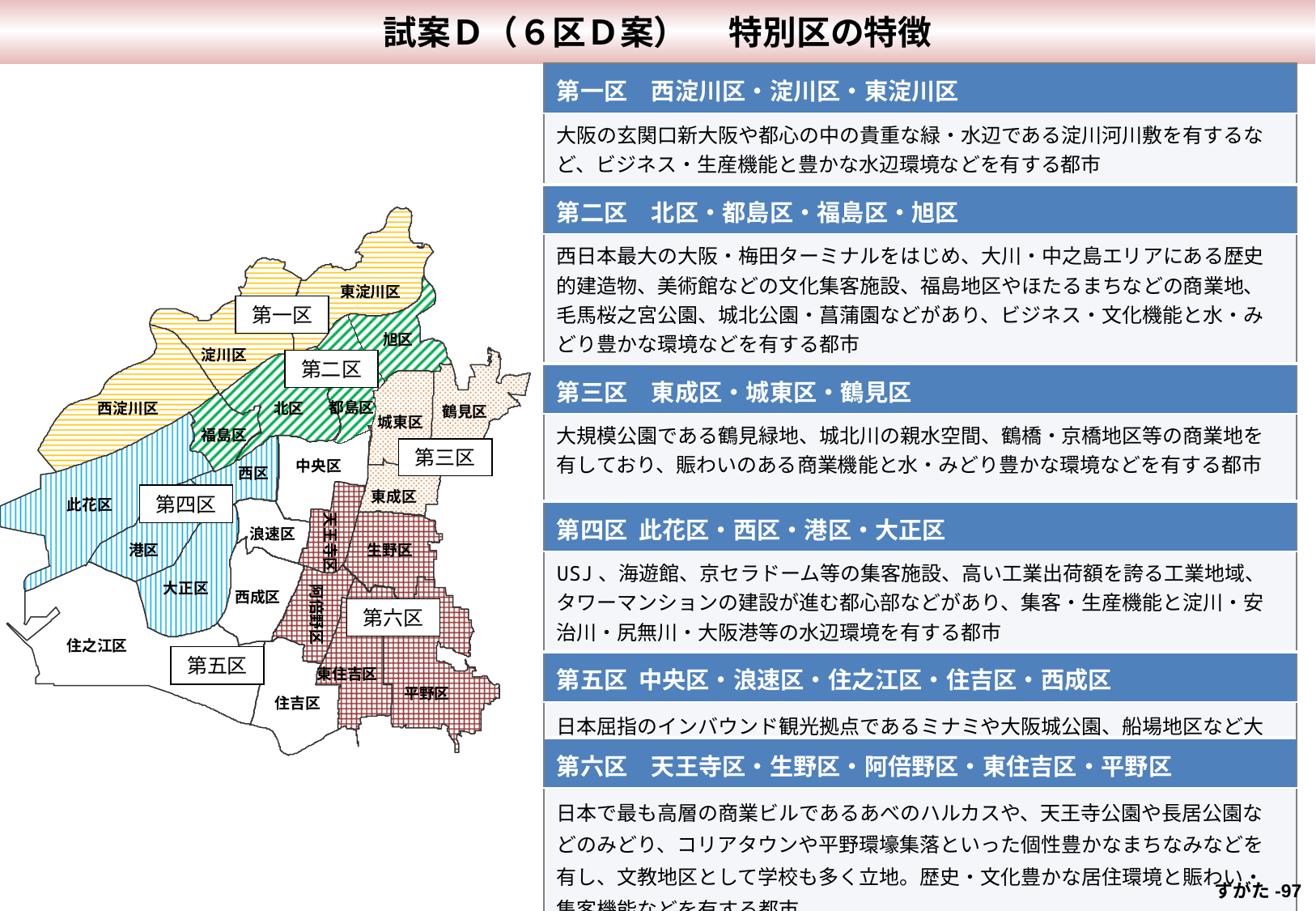

試案Ｄ（６区Ｄ案） 　特別区の特徴
| 第一区　西淀川区・淀川区・東淀川区 |
| --- |
| 大阪の玄関口新大阪や都心の中の貴重な緑・水辺である淀川河川敷を有するなど、ビジネス・生産機能と豊かな水辺環境などを有する都市 |
| 第二区　北区・都島区・福島区・旭区 |
| 西日本最大の大阪・梅田ターミナルをはじめ、大川・中之島エリアにある歴史的建造物、美術館などの文化集客施設、福島地区やほたるまちなどの商業地、毛馬桜之宮公園、城北公園・菖蒲園などがあり、ビジネス・文化機能と水・みどり豊かな環境などを有する都市 |
| 第三区　東成区・城東区・鶴見区 |
| 大規模公園である鶴見緑地、城北川の親水空間、鶴橋・京橋地区等の商業地を有しており、賑わいのある商業機能と水・みどり豊かな環境などを有する都市 |
| 第四区 此花区・西区・港区・大正区 |
| USJ、海遊館、京セラドーム等の集客施設、高い工業出荷額を誇る工業地域、タワーマンションの建設が進む都心部などがあり、集客・生産機能と淀川・安治川・尻無川・大阪港等の水辺環境を有する都市 |
| 第五区 中央区・浪速区・住之江区・住吉区・西成区 |
| 日本屈指のインバウンド観光拠点であるミナミや大阪城公園、船場地区など大阪を代表するビジネス街、国際戦略コンテナ港湾である大阪港、住吉大社や路面電車などの趣きのあるまちなみなどがあり、ビジネス・集客・物流機能と利便性の高い居住環境などを有する都市 |

東淀川区
旭区
淀川区
鶴見区
都島区
西淀川区
北区
城東区
福島区
中央区
西区
東成区
此花区
天王寺区
浪速区
港区
生野区
大正区
阿倍野区
西成区
住之江区
東住吉区
平野区
住吉区
第二区
第一区
第三区
第四区
第六区
第五区
| 第六区　天王寺区・生野区・阿倍野区・東住吉区・平野区 |
| --- |
| 日本で最も高層の商業ビルであるあべのハルカスや、天王寺公園や長居公園などのみどり、コリアタウンや平野環壕集落といった個性豊かなまちなみなどを有し、文教地区として学校も多く立地。歴史・文化豊かな居住環境と賑わい・集客機能などを有する都市 |
 すがた-97